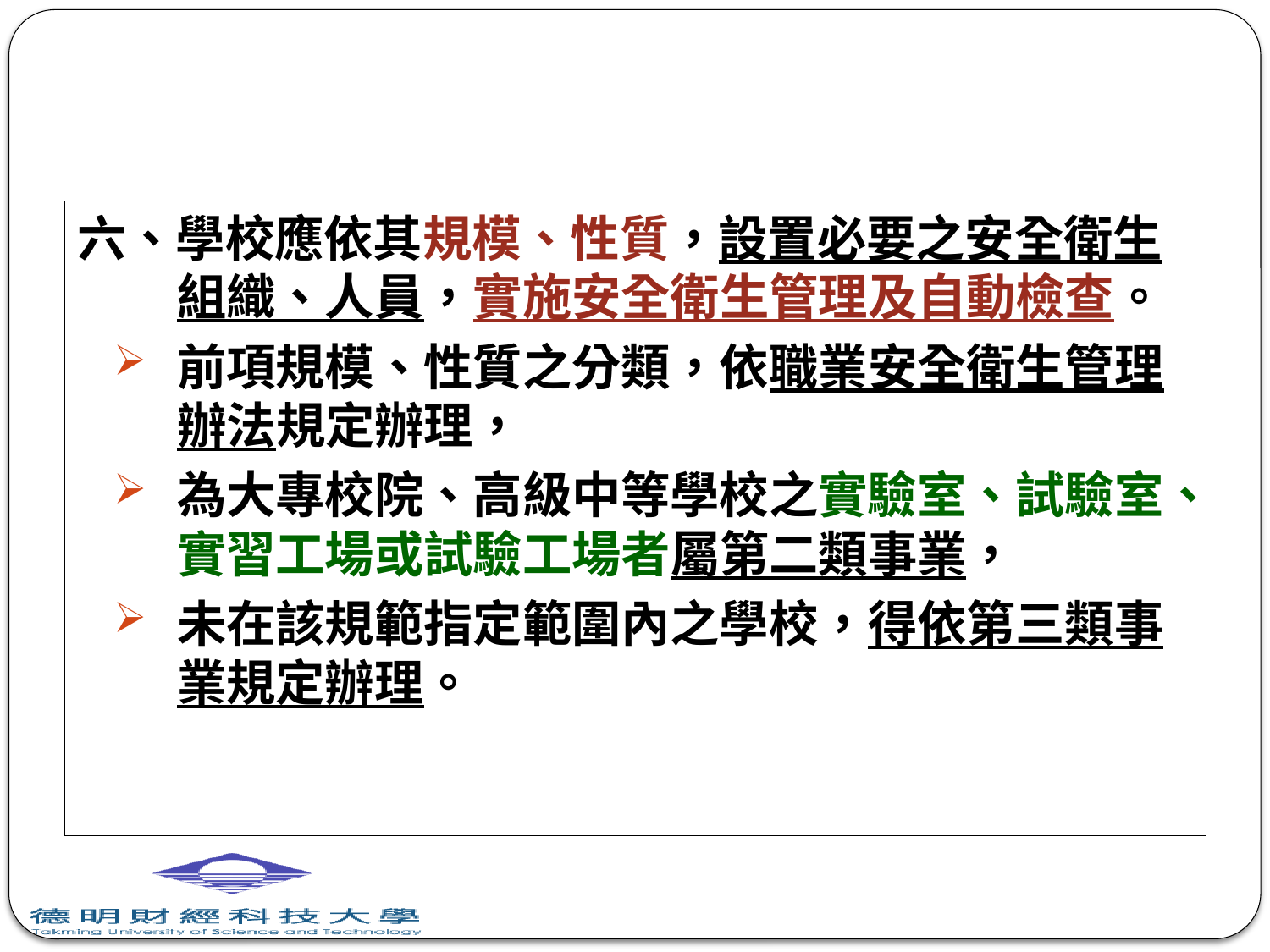

六、學校應依其規模、性質，設置必要之安全衛生組織、人員，實施安全衛生管理及自動檢查。
前項規模、性質之分類，依職業安全衛生管理辦法規定辦理，
為大專校院、高級中等學校之實驗室、試驗室、實習工場或試驗工場者屬第二類事業，
未在該規範指定範圍內之學校，得依第三類事業規定辦理。